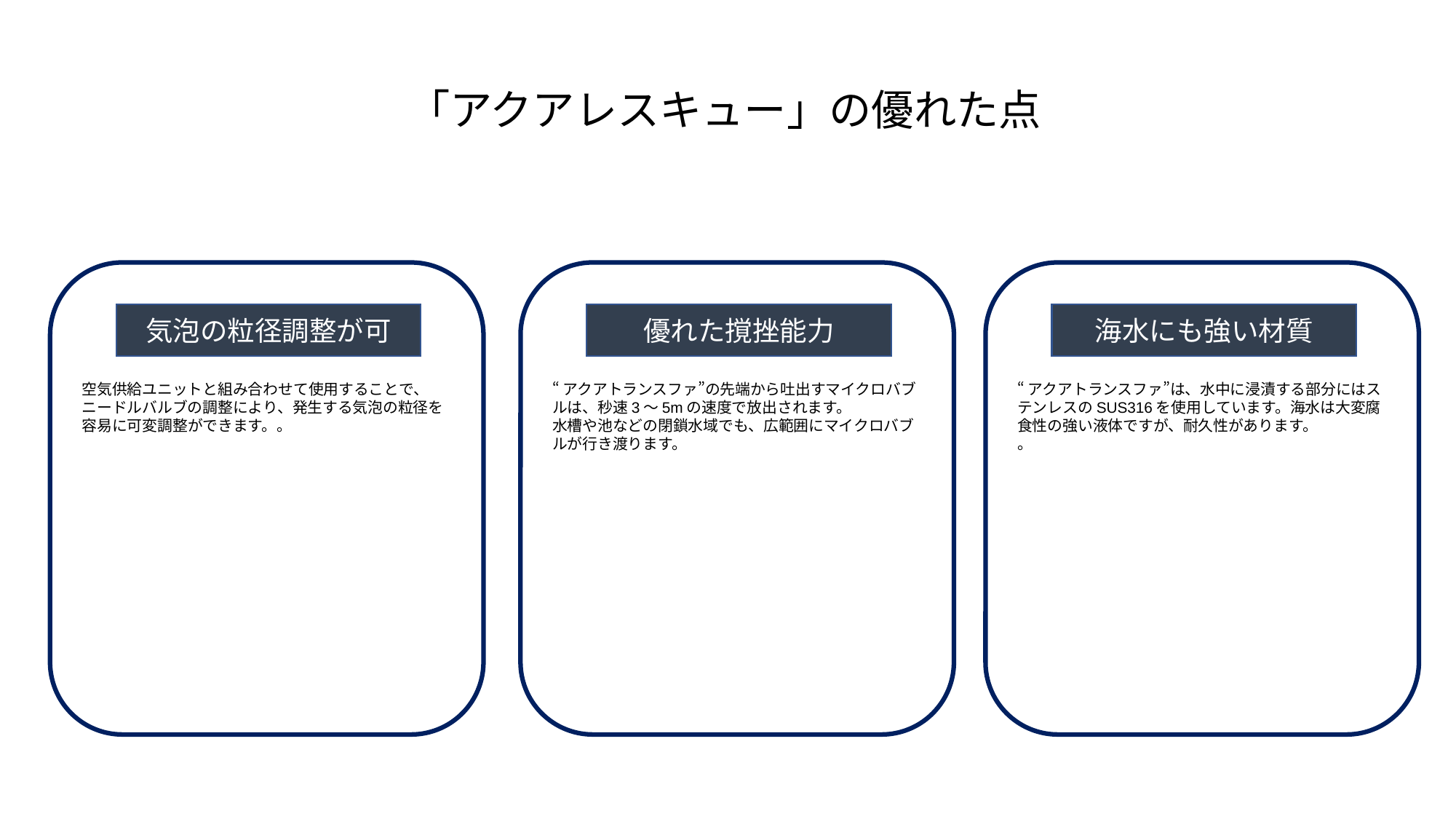

「アクアレスキュー」の優れた点

空気供給ユニットと組み合わせて使用することで、ニードルバルブの調整により、発生する気泡の粒径を容易に可変調整ができます。。

“アクアトランスファ”の先端から吐出すマイクロバブルは、秒速3〜5mの速度で放出されます。
水槽や池などの閉鎖水域でも、広範囲にマイクロバブルが行き渡ります。

“アクアトランスファ”は、水中に浸漬する部分にはステンレスのSUS316を使用しています。海水は大変腐食性の強い液体ですが、耐久性があります。
。
気泡の粒径調整が可
優れた撹挫能力
海水にも強い材質